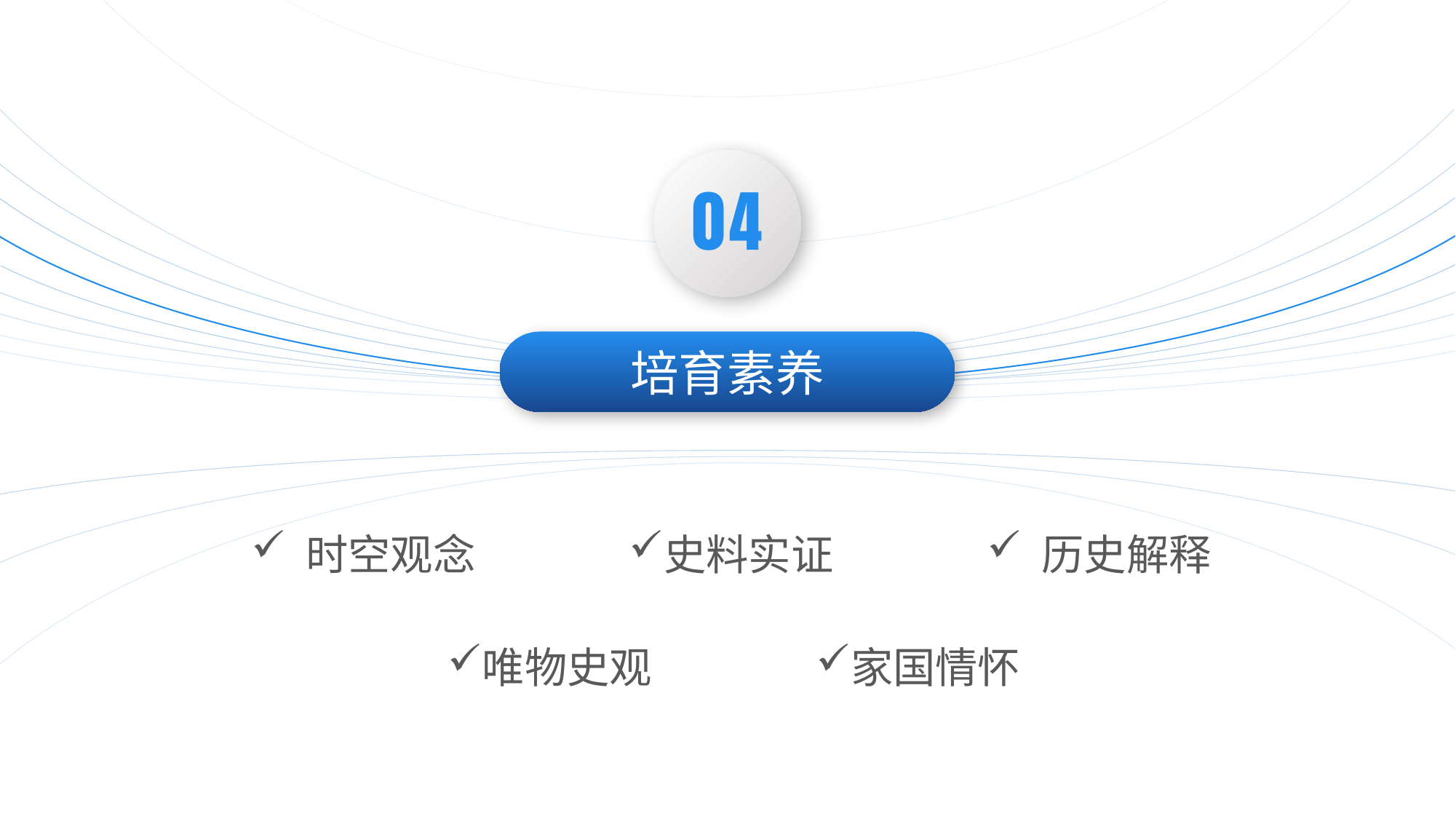

04

培育素养

 时空观念
史料实证
 历史解释
唯物史观
家国情怀